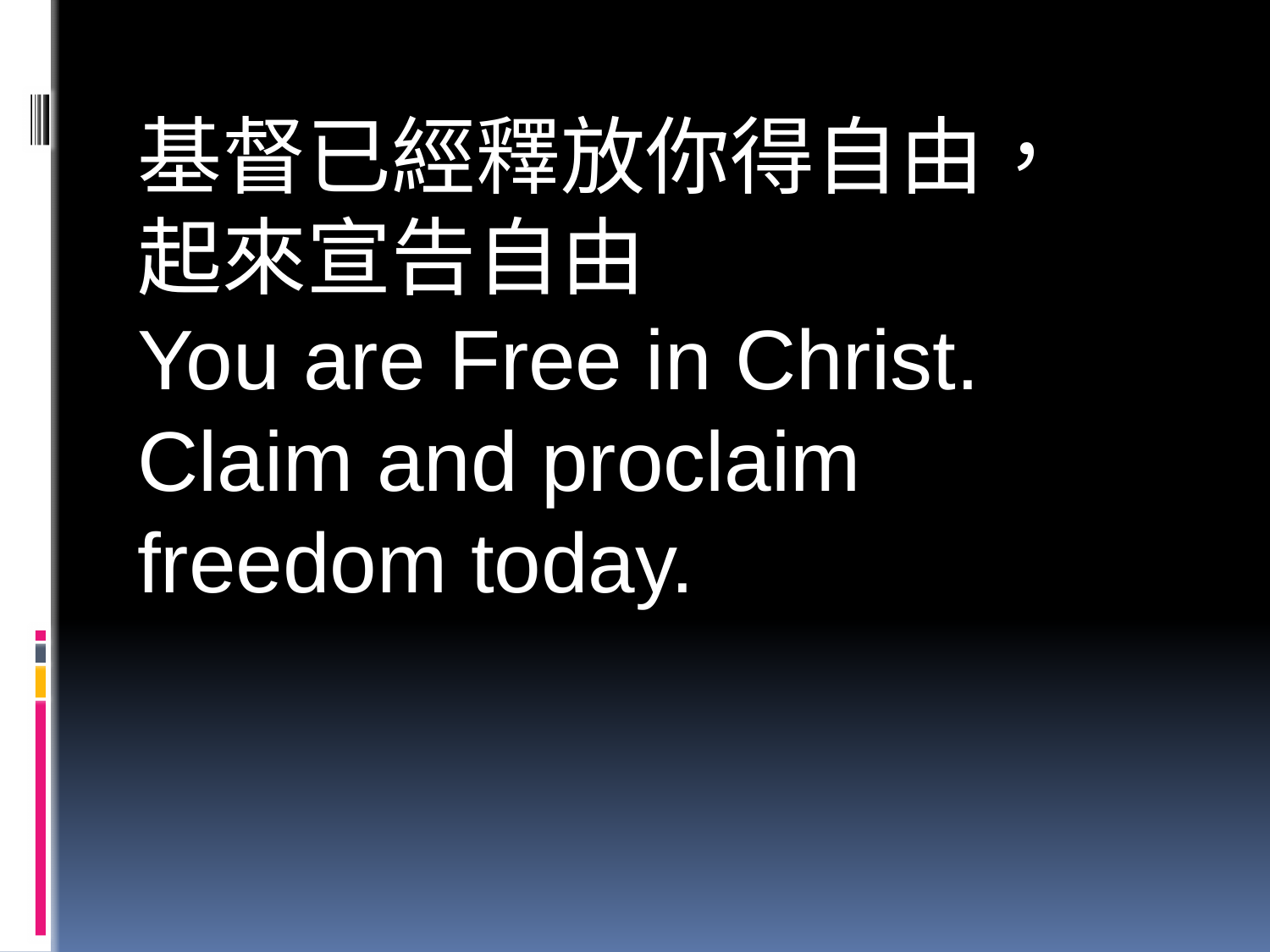

基督已經釋放你得自由，起來宣告自由
You are Free in Christ. Claim and proclaim freedom today.